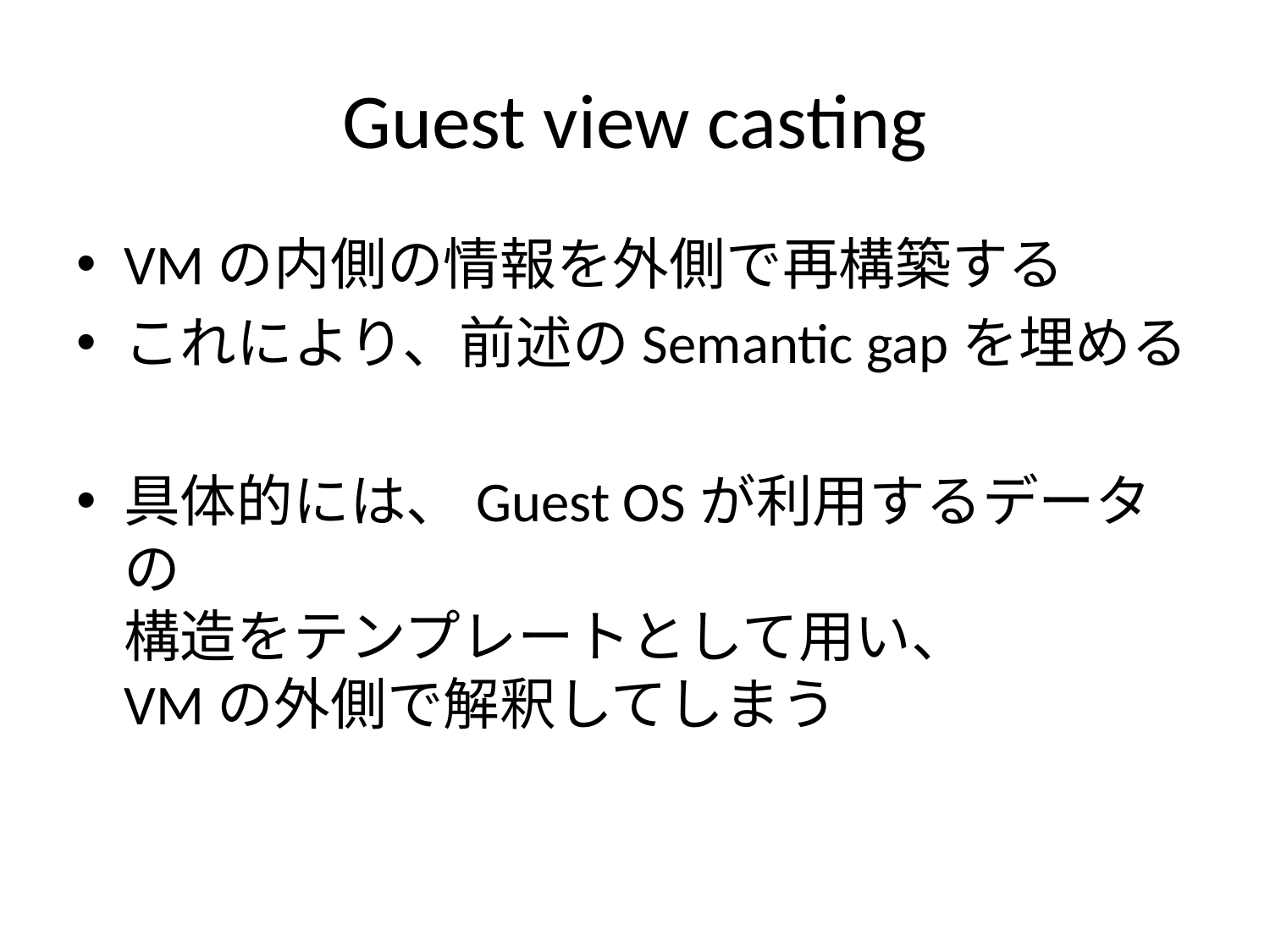

# Guest view casting
VMの内側の情報を外側で再構築する
これにより、前述のSemantic gapを埋める

具体的には、Guest OSが利用するデータの
構造をテンプレートとして用い、
VMの外側で解釈してしまう